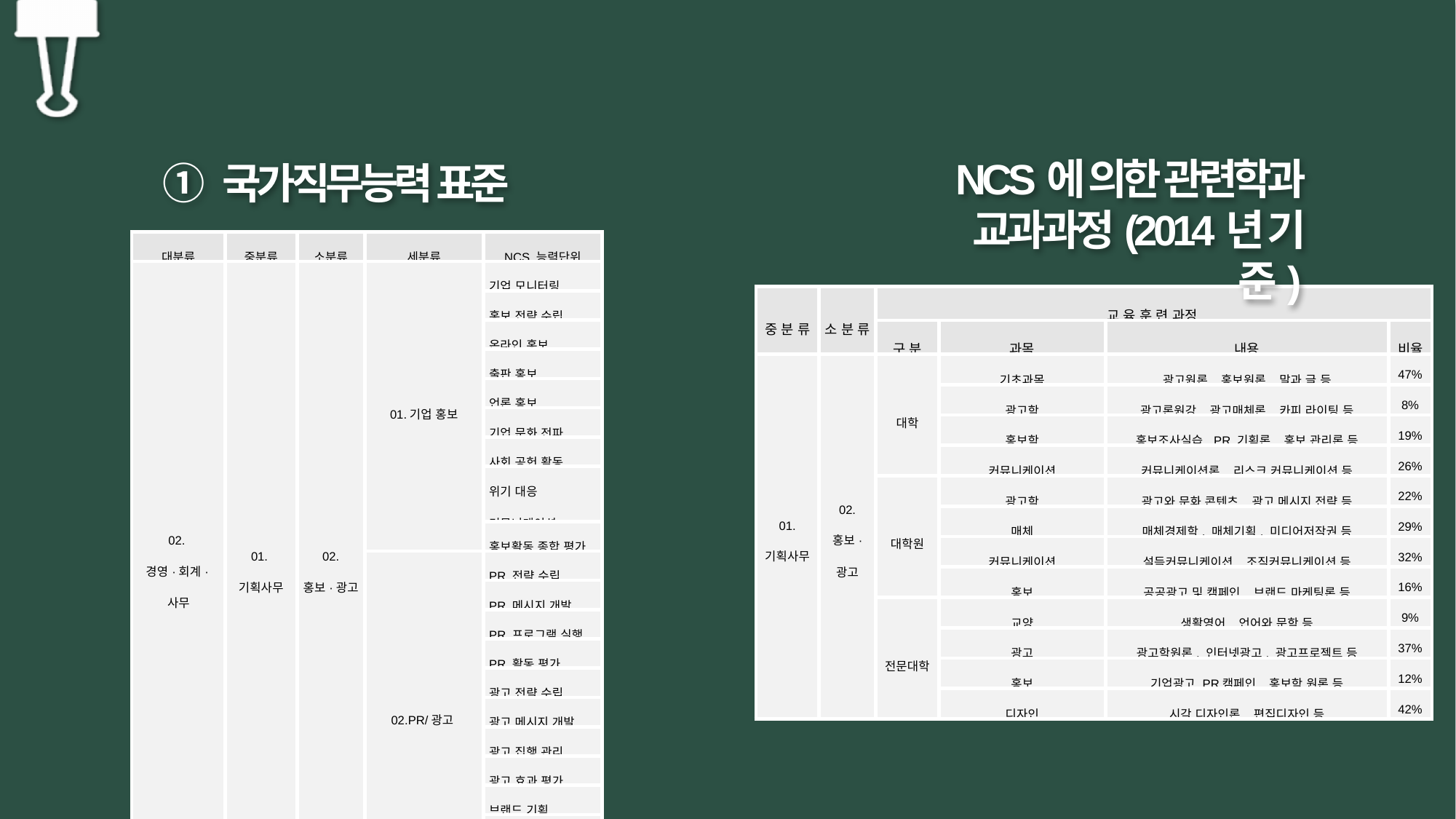

NCS에 의한 관련학과 교과과정(2014년 기준)
① 국가직무능력 표준
| 대분류 | 중분류 | 소분류 | 세분류 | NCS 능력단위 |
| --- | --- | --- | --- | --- |
| 02. 경영·회계·사무 | 01. 기획사무 | 02. 홍보·광고 | 01.기업 홍보 | 기업 모니터링 |
|  |  |  |  | 홍보 전략 수립 |
|  |  |  |  | 온라인 홍보 |
|  |  |  |  | 출판 홍보 |
|  |  |  |  | 언론 홍보 |
|  |  |  |  | 기업 문화 전파 |
|  |  |  |  | 사회 공헌 활동 |
|  |  |  |  | 위기 대응 커뮤니케이션 |
|  |  |  |  | 홍보활동 종합 평가 |
|  |  |  | 02.PR/광고 | PR 전략 수립 |
|  |  |  |  | PR 메시지 개발 |
|  |  |  |  | PR 프로그램 실행 |
|  |  |  |  | PR 활동 평가 |
|  |  |  |  | 광고 전략 수립 |
|  |  |  |  | 광고 메시지 개발 |
|  |  |  |  | 광고 집행 관리 |
|  |  |  |  | 광고 효과 평가 |
|  |  |  |  | 브랜드 기획 |
|  |  |  |  | 브랜드 관리 |
|  |  |  |  | 브랜드 평가 |
| 중 분 류 | 소 분 류 | 교 육 훈 련 과정 |  |  |  |
| --- | --- | --- | --- | --- | --- |
|  |  | 구 분 | 과목 | 내용 | 비율 |
| 01. 기획사무 | 02. 홍보· 광고 | 대학 | 기초과목 | 광고원론, 홍보원론, 말과 글 등 | 47% |
|  |  |  | 광고학 | 광고론원강, 광고매체론, 카피 라이팅 등 | 8% |
|  |  |  | 홍보학 | 홍보조사실습, PR 기획론, 홍보 관리론 등 | 19% |
|  |  |  | 커뮤니케이션 | 커뮤니케이션론, 리스크 커뮤니케이션 등 | 26% |
|  |  | 대학원 | 광고학 | 광고와 문화 콘텐츠, 광고 메시지 전략 등 | 22% |
|  |  |  | 매체 | 매체경제학, 매체기획, 미디어저작권 등 | 29% |
|  |  |  | 커뮤니케이션 | 설득커뮤니케이션, 조직커뮤니케이션 등 | 32% |
|  |  |  | 홍보 | 공공광고 및 캠페인, 브랜드 마케팅론 등 | 16% |
|  |  | 전문대학 | 교양 | 생활영어, 언어와 문학 등 | 9% |
|  |  |  | 광고 | 광고학원론, 인터넷광고, 광고프로젝트 등 | 37% |
|  |  |  | 홍보 | 기업광고 PR캠페인, 홍보학 원론 등 | 12% |
|  |  |  | 디자인 | 시각 디자인론, 편집디자인 등 | 42% |